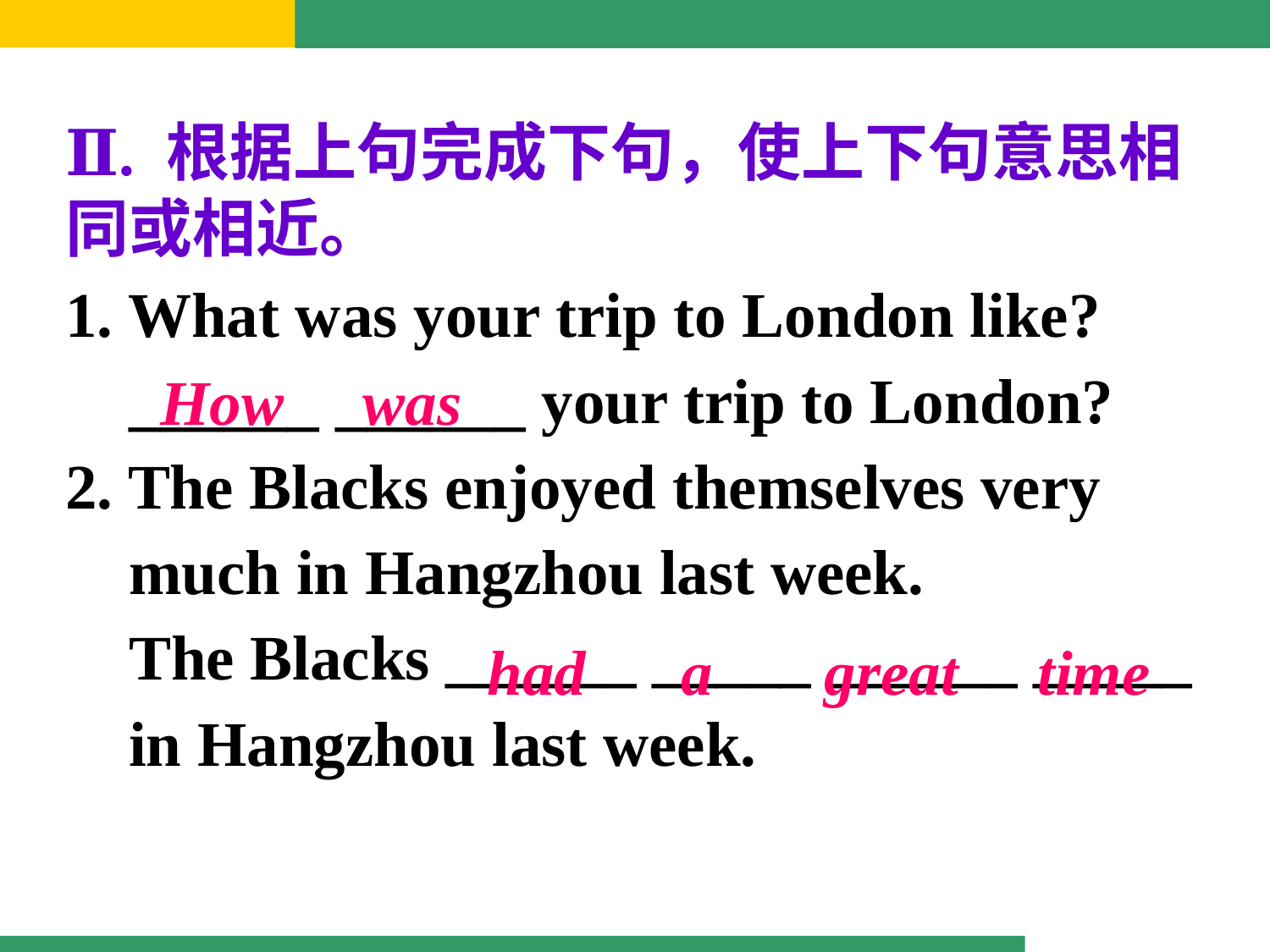

Ⅱ. 根据上句完成下句，使上下句意思相同或相近。
1. What was your trip to London like?
    ______ ______ your trip to London?
2. The Blacks enjoyed themselves very
    much in Hangzhou last week.
    The Blacks ______ _____ ______ _____
    in Hangzhou last week.
How     was
had      a       great     time